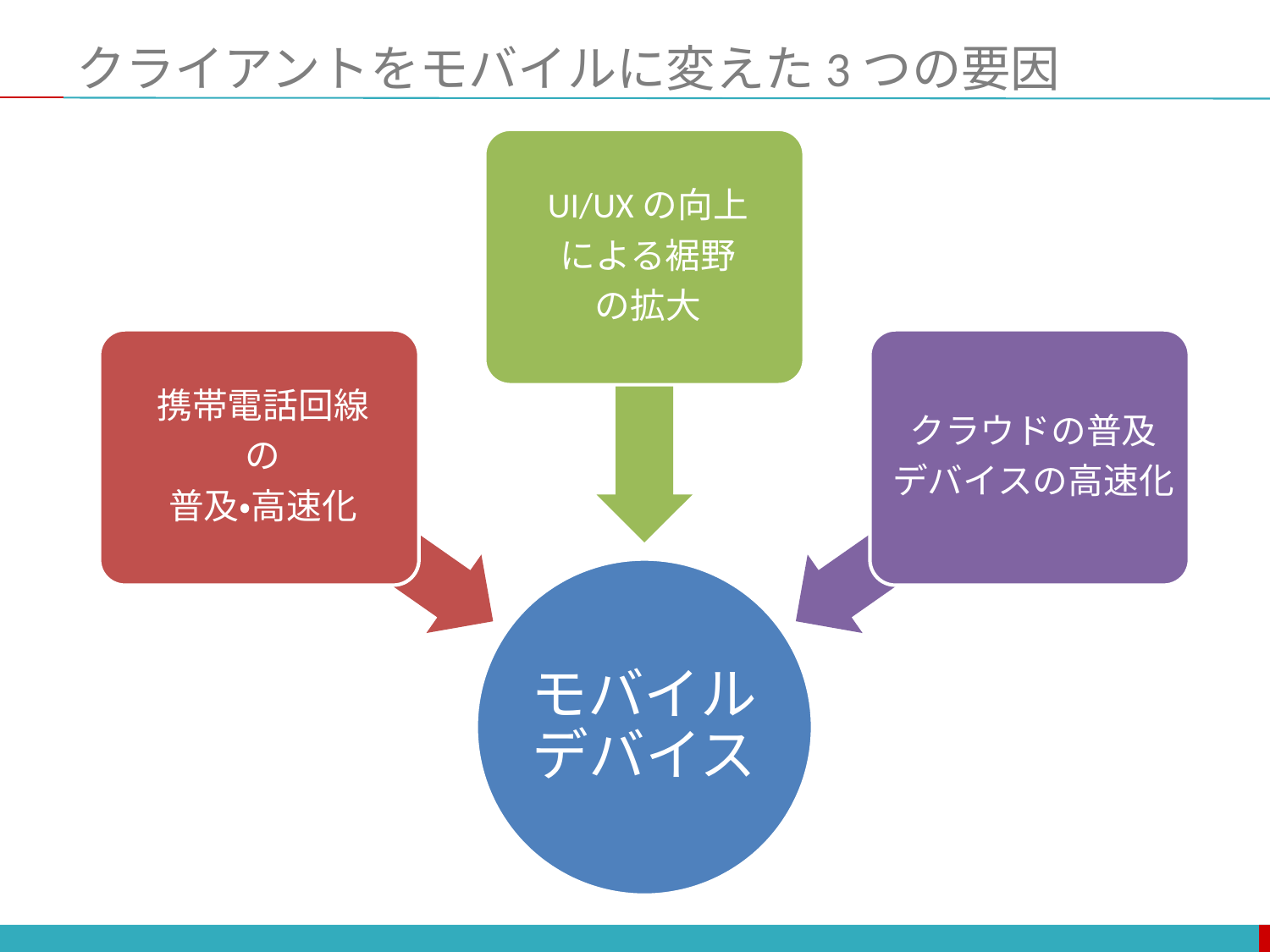

# クライアントをモバイルに変えた3つの要因
モバイルデバイス
携帯電話回線
の
普及・高速化
UI/UXの向上
による裾野
の拡大
クラウドの普及
デバイスの高速化